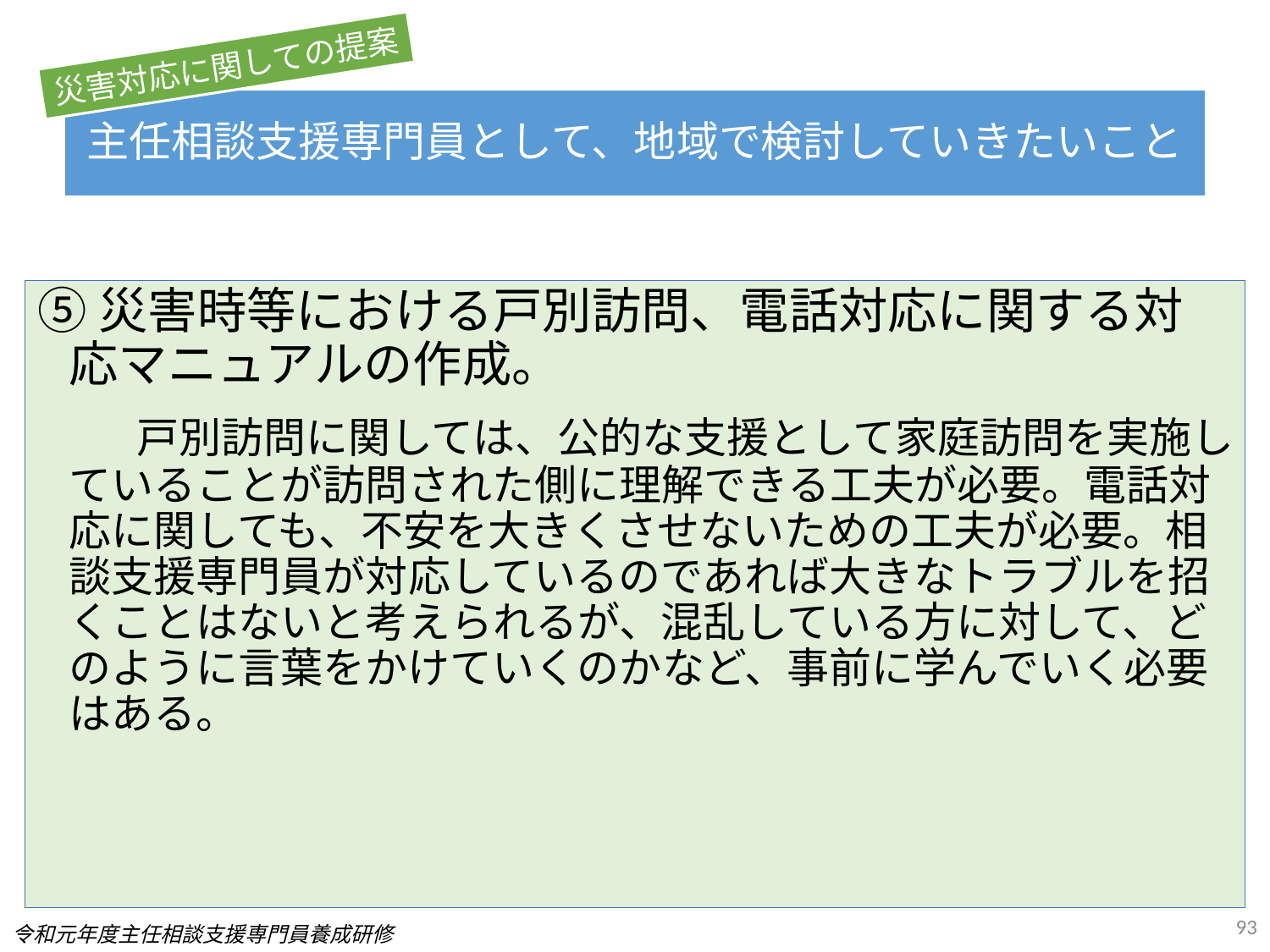

災害対応に関しての提案
# 主任相談支援専門員として、地域で検討していきたいこと
⑤災害時等における戸別訪問、電話対応に関する対応マニュアルの作成。
　　戸別訪問に関しては、公的な支援として家庭訪問を実施していることが訪問された側に理解できる工夫が必要。電話対応に関しても、不安を大きくさせないための工夫が必要。相談支援専門員が対応しているのであれば大きなトラブルを招くことはないと考えられるが、混乱している方に対して、どのように言葉をかけていくのかなど、事前に学んでいく必要はある。
93
令和元年度主任相談支援専門員養成研修